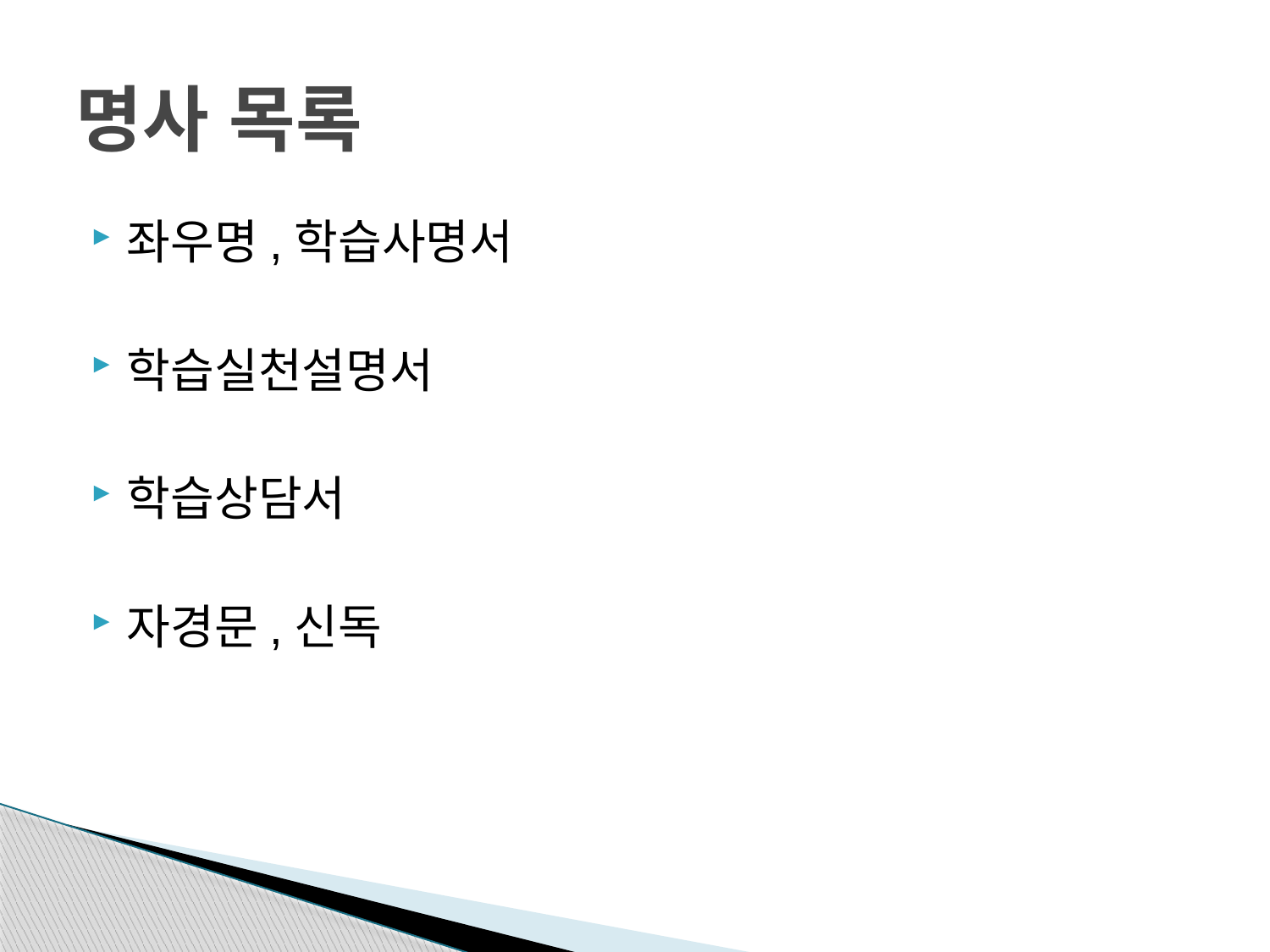

# 명사 목록
좌우명,학습사명서

학습실천설명서

학습상담서

자경문,신독